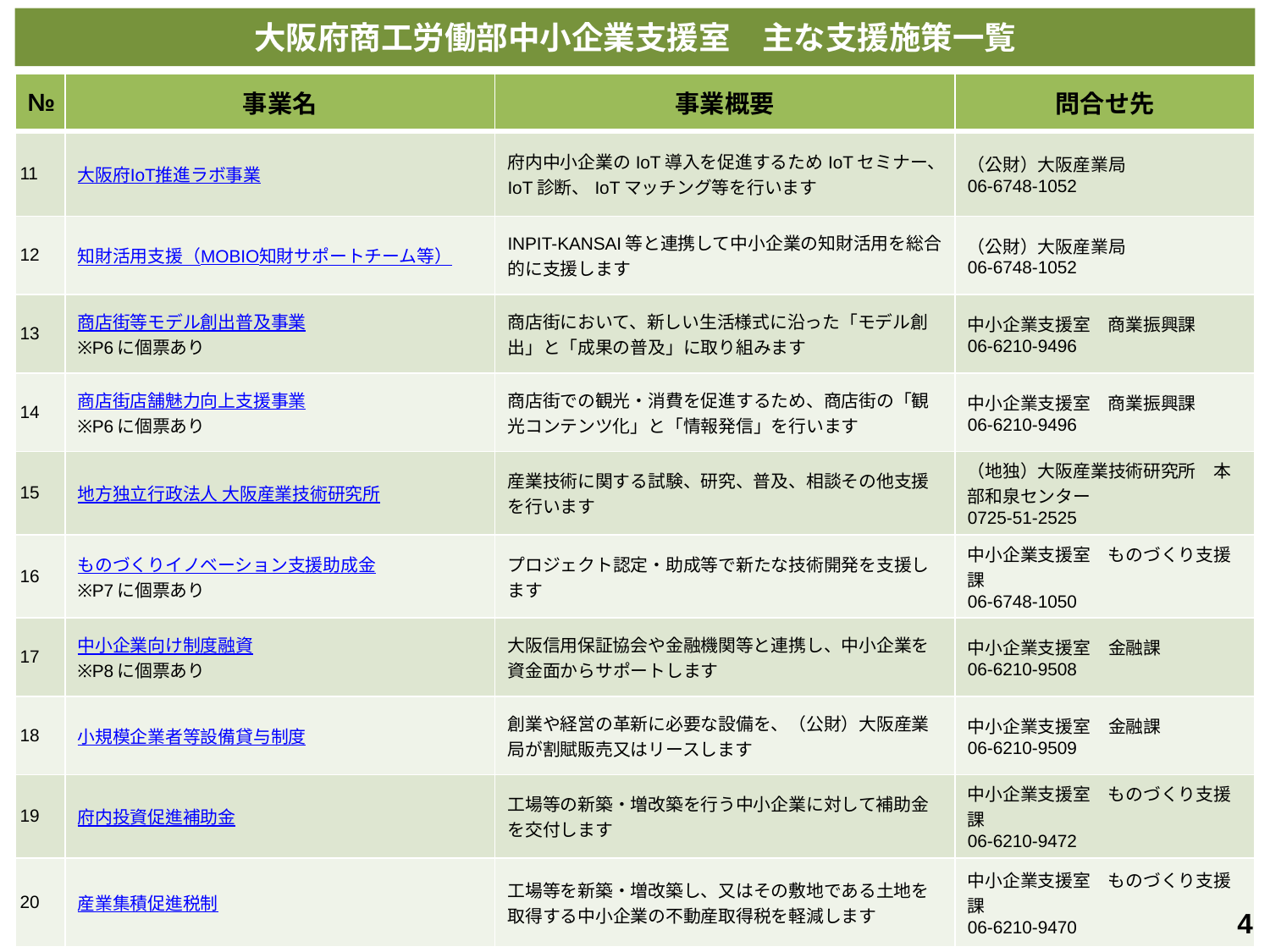

# 大阪府商工労働部中小企業支援室　主な支援施策一覧
| № | 事業名 | 事業概要 | 問合せ先 |
| --- | --- | --- | --- |
| 11 | 大阪府IoT推進ラボ事業 | 府内中小企業のIoT導入を促進するためIoTセミナー、IoT診断、IoTマッチング等を行います | （公財）大阪産業局 06-6748-1052 |
| 12 | 知財活用支援（MOBIO知財サポートチーム等） | INPIT-KANSAI等と連携して中小企業の知財活用を総合的に支援します | （公財）大阪産業局 06-6748-1052 |
| 13 | 商店街等モデル創出普及事業 ※P6に個票あり | 商店街において、新しい生活様式に沿った「モデル創出」と「成果の普及」に取り組みます | 中小企業支援室　商業振興課 06-6210-9496 |
| 14 | 商店街店舗魅力向上支援事業 ※P6に個票あり | 商店街での観光・消費を促進するため、商店街の「観光コンテンツ化」と「情報発信」を行います | 中小企業支援室　商業振興課 06-6210-9496 |
| 15 | 地方独立行政法人 大阪産業技術研究所 | 産業技術に関する試験、研究、普及、相談その他支援を行います | （地独）大阪産業技術研究所　本部和泉センター 0725-51-2525 |
| 16 | ものづくりイノベーション支援助成金 ※P7に個票あり | プロジェクト認定・助成等で新たな技術開発を支援します | 中小企業支援室　ものづくり支援課 06-6748-1050 |
| 17 | 中小企業向け制度融資 ※P8に個票あり | 大阪信用保証協会や金融機関等と連携し、中小企業を資金面からサポートします | 中小企業支援室　金融課 06-6210-9508 |
| 18 | 小規模企業者等設備貸与制度 | 創業や経営の革新に必要な設備を、（公財）大阪産業局が割賦販売又はリースします | 中小企業支援室　金融課 06-6210-9509 |
| 19 | 府内投資促進補助金 | 工場等の新築・増改築を行う中小企業に対して補助金を交付します | 中小企業支援室　ものづくり支援課 06-6210-9472 |
| 20 | 産業集積促進税制 | 工場等を新築・増改築し、又はその敷地である土地を取得する中小企業の不動産取得税を軽減します | 中小企業支援室　ものづくり支援課 06-6210-9470 |
4